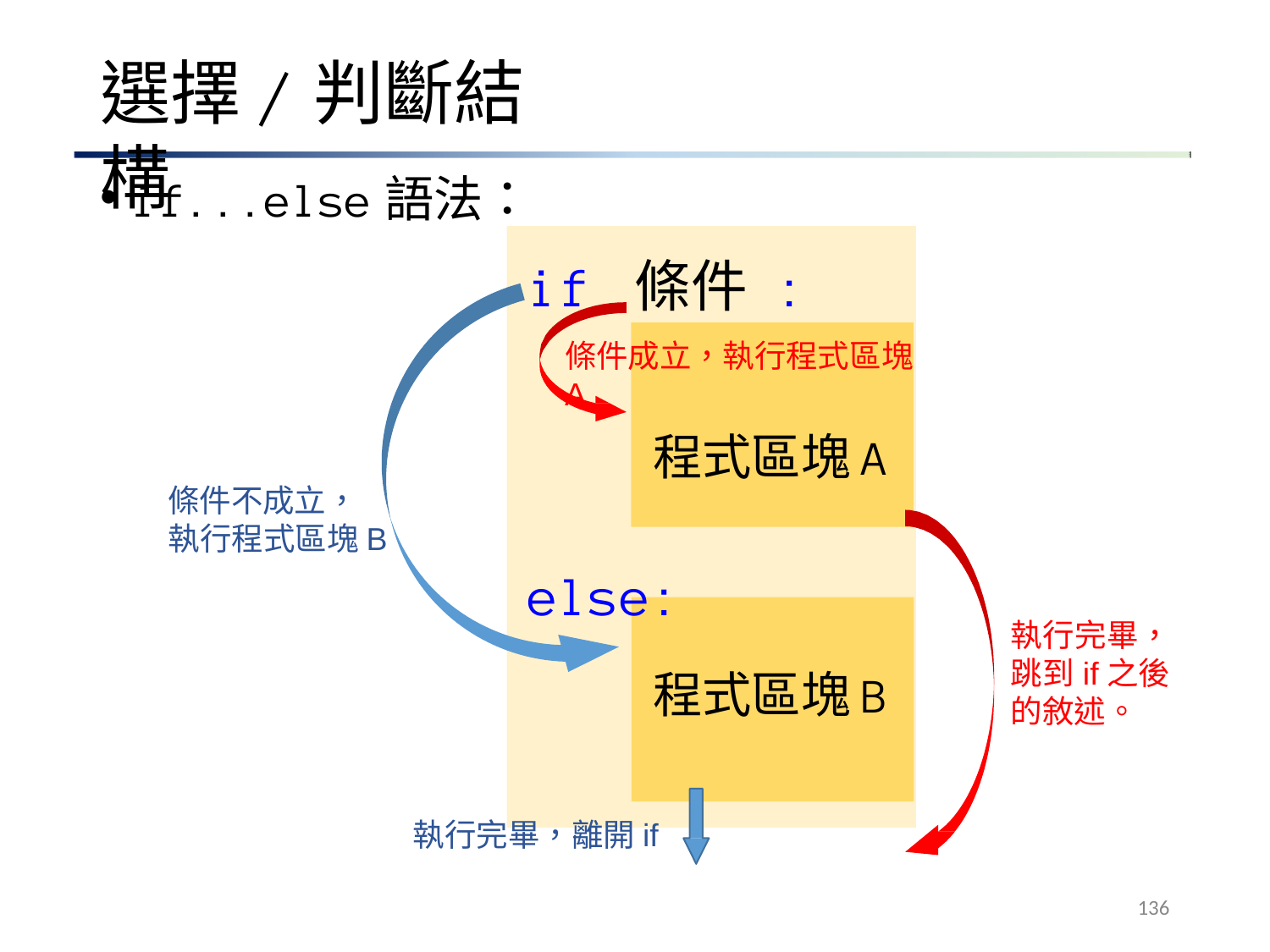

# 選擇/判斷結構
if...else語法：
if 條件 :
條件成立，執行程式區塊A
程式區塊A
條件不成立，
執行程式區塊B
else:

執行完畢， 跳到if之後 的敘述。
程式區塊B

執行完畢，離開if
136